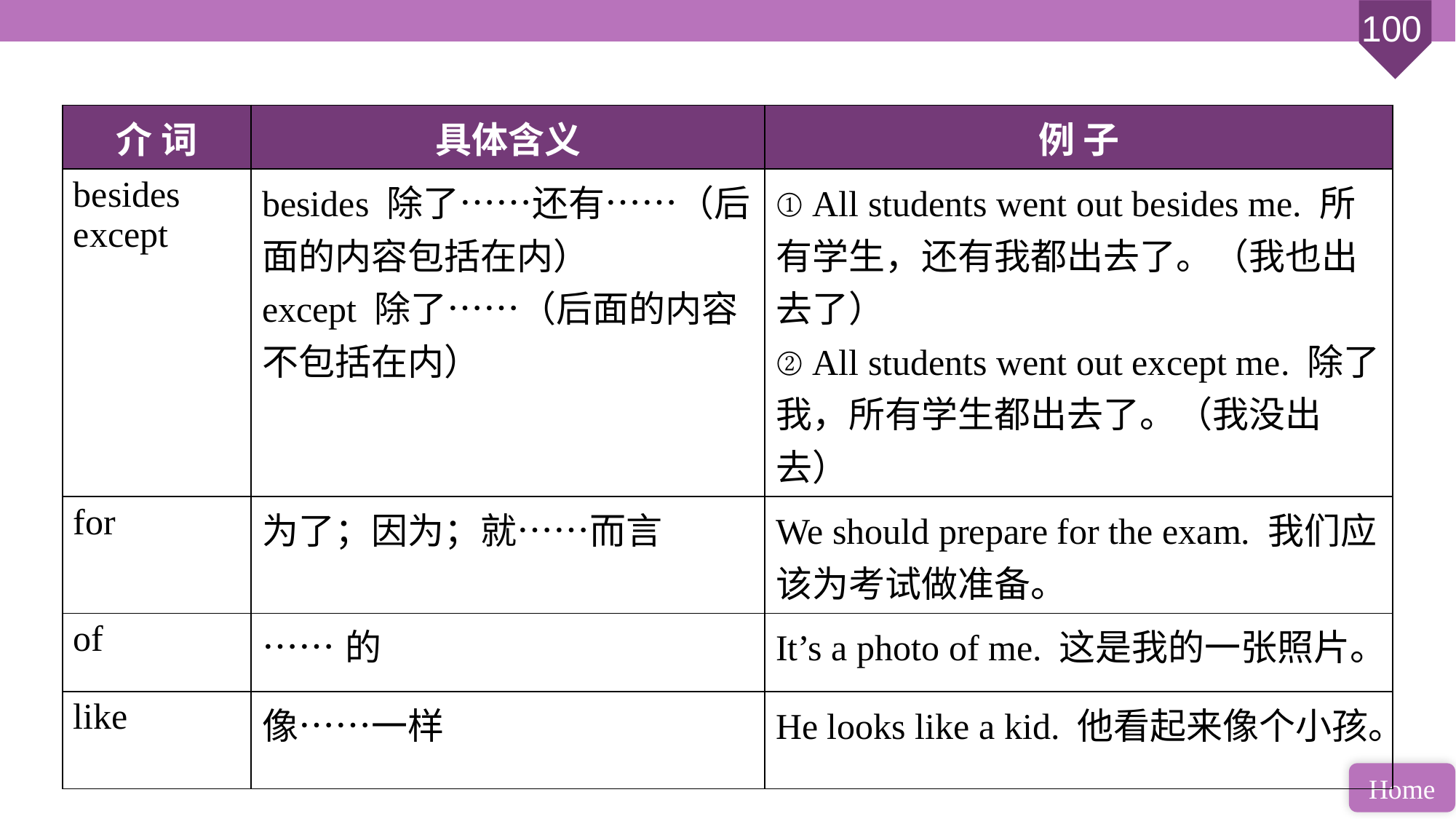

| 介 词 | 具体含义 | 例 子 |
| --- | --- | --- |
| besides except | besides 除了……还有……（后面的内容包括在内） except 除了……（后面的内容不包括在内） | ① All students went out besides me. 所有学生，还有我都出去了。（我也出去了） ② All students went out except me. 除了我，所有学生都出去了。（我没出去） |
| for | 为了；因为；就……而言 | We should prepare for the exam. 我们应该为考试做准备。 |
| of | ……的 | It’s a photo of me. 这是我的一张照片。 |
| like | 像……一样 | He looks like a kid. 他看起来像个小孩。 |